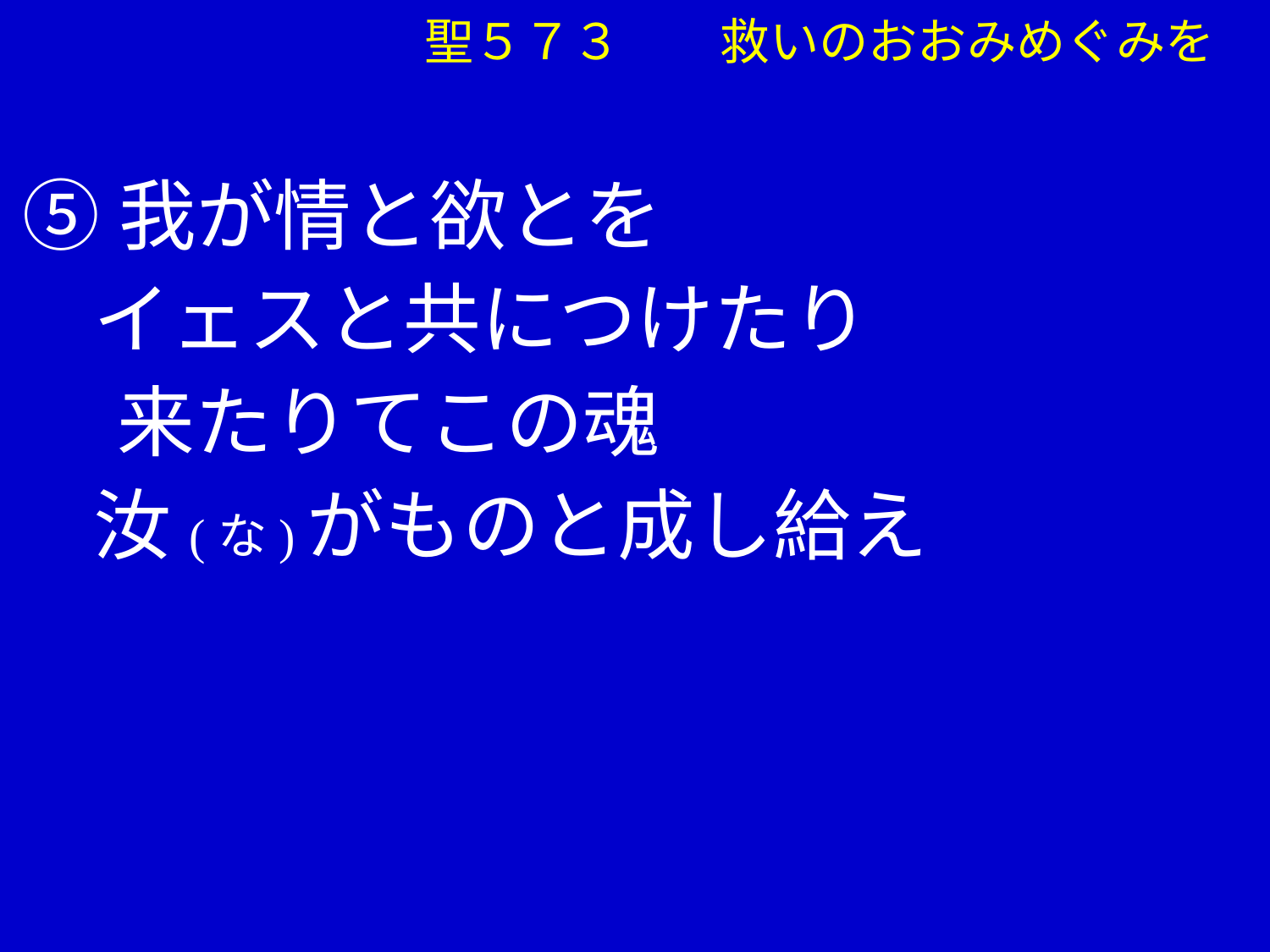

聖５７３         救いのおおみめぐみを
⑤我が情と欲とを
   イェスと共につけたり
　 来たりてこの魂
   汝(な)がものと成し給え